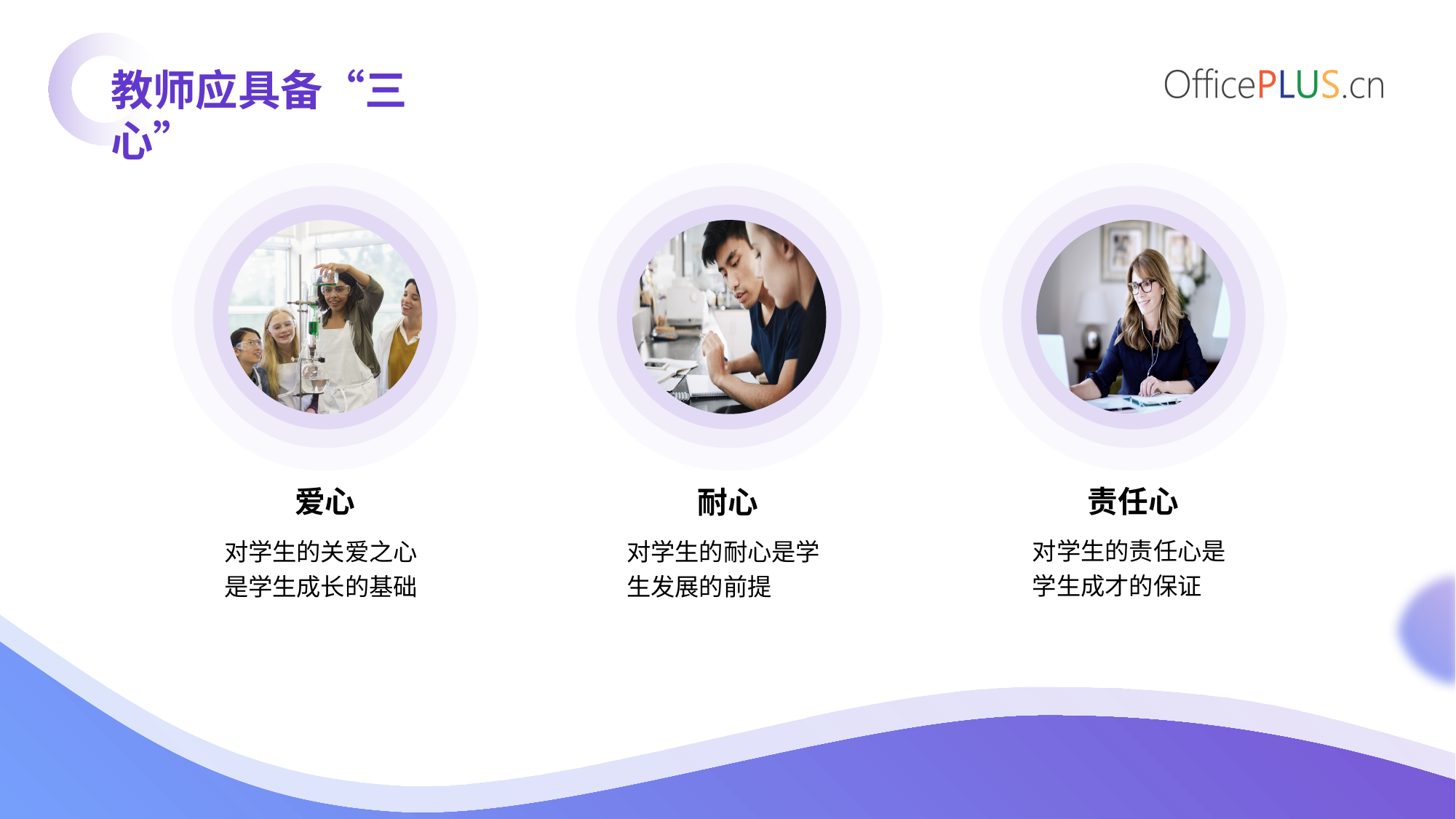

教师应具备“三心”

责任心
爱心
耐心
对学生的责任心是学生成才的保证
对学生的关爱之心是学生成长的基础
对学生的耐心是学生发展的前提